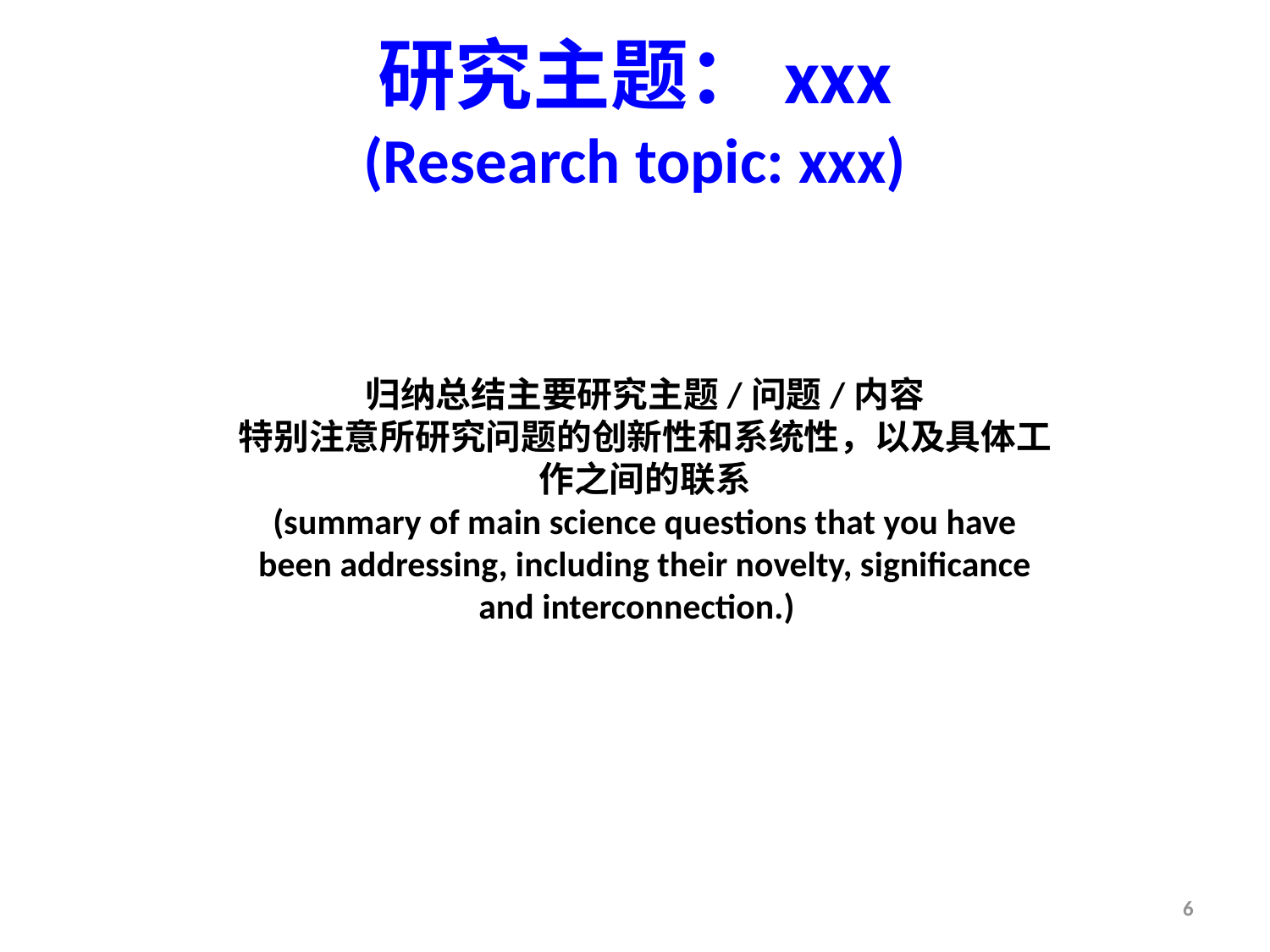

研究主题：xxx
(Research topic: xxx)
归纳总结主要研究主题/问题/内容
特别注意所研究问题的创新性和系统性，以及具体工作之间的联系
(summary of main science questions that you have been addressing, including their novelty, significance and interconnection.)
6